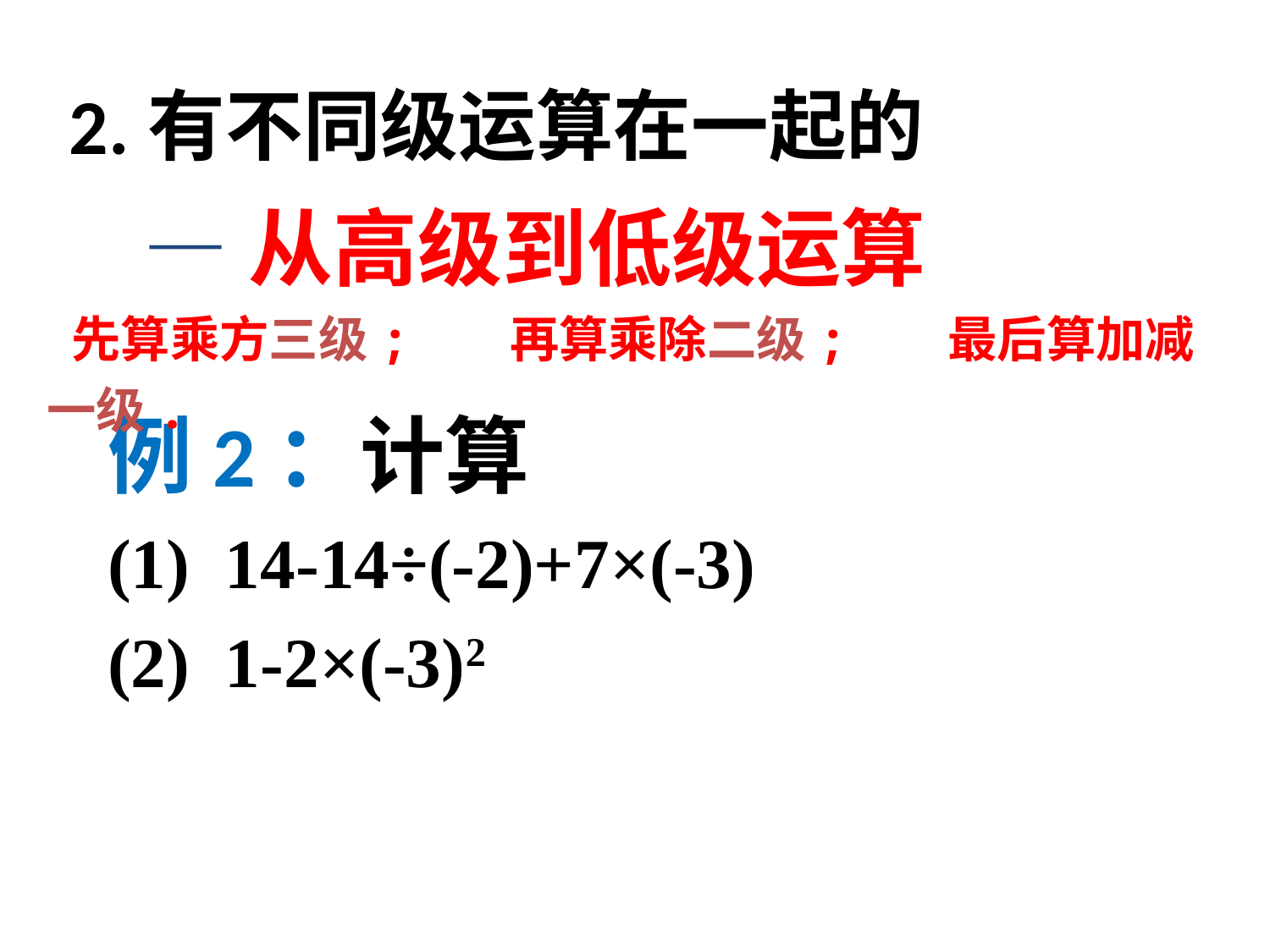

# 2.有不同级运算在一起的
     —从高级到低级运算
  先算乘方三级;   再算乘除二级;   最后算加减一级.
例2：计算
(1)  14-14÷(-2)+7×(-3)
(2)  1-2×(-3)2